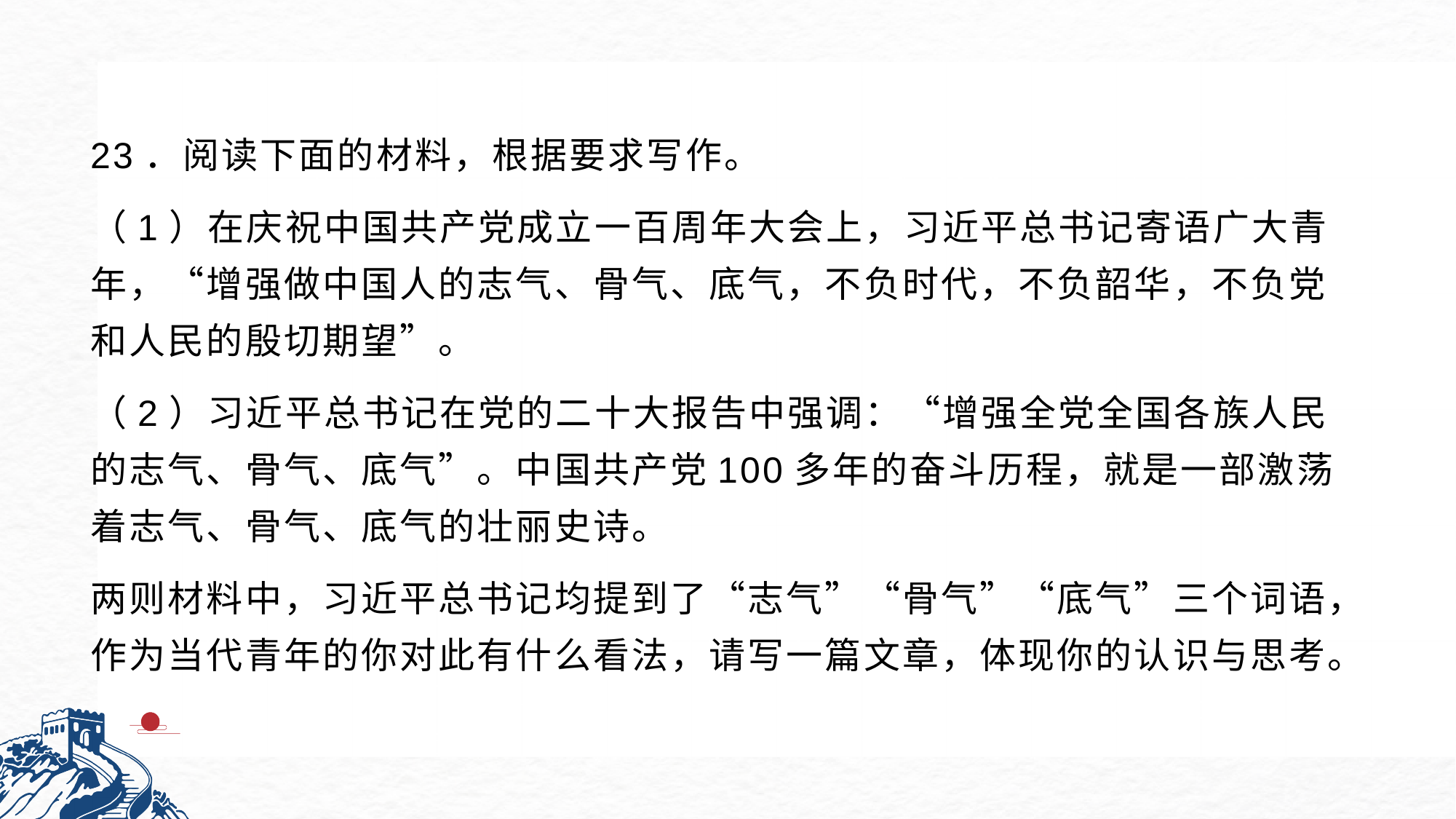

#
23．阅读下面的材料，根据要求写作。
（1）在庆祝中国共产党成立一百周年大会上，习近平总书记寄语广大青年，“增强做中国人的志气、骨气、底气，不负时代，不负韶华，不负党和人民的殷切期望”。
（2）习近平总书记在党的二十大报告中强调：“增强全党全国各族人民的志气、骨气、底气”。中国共产党100多年的奋斗历程，就是一部激荡着志气、骨气、底气的壮丽史诗。
两则材料中，习近平总书记均提到了“志气”“骨气”“底气”三个词语，作为当代青年的你对此有什么看法，请写一篇文章，体现你的认识与思考。